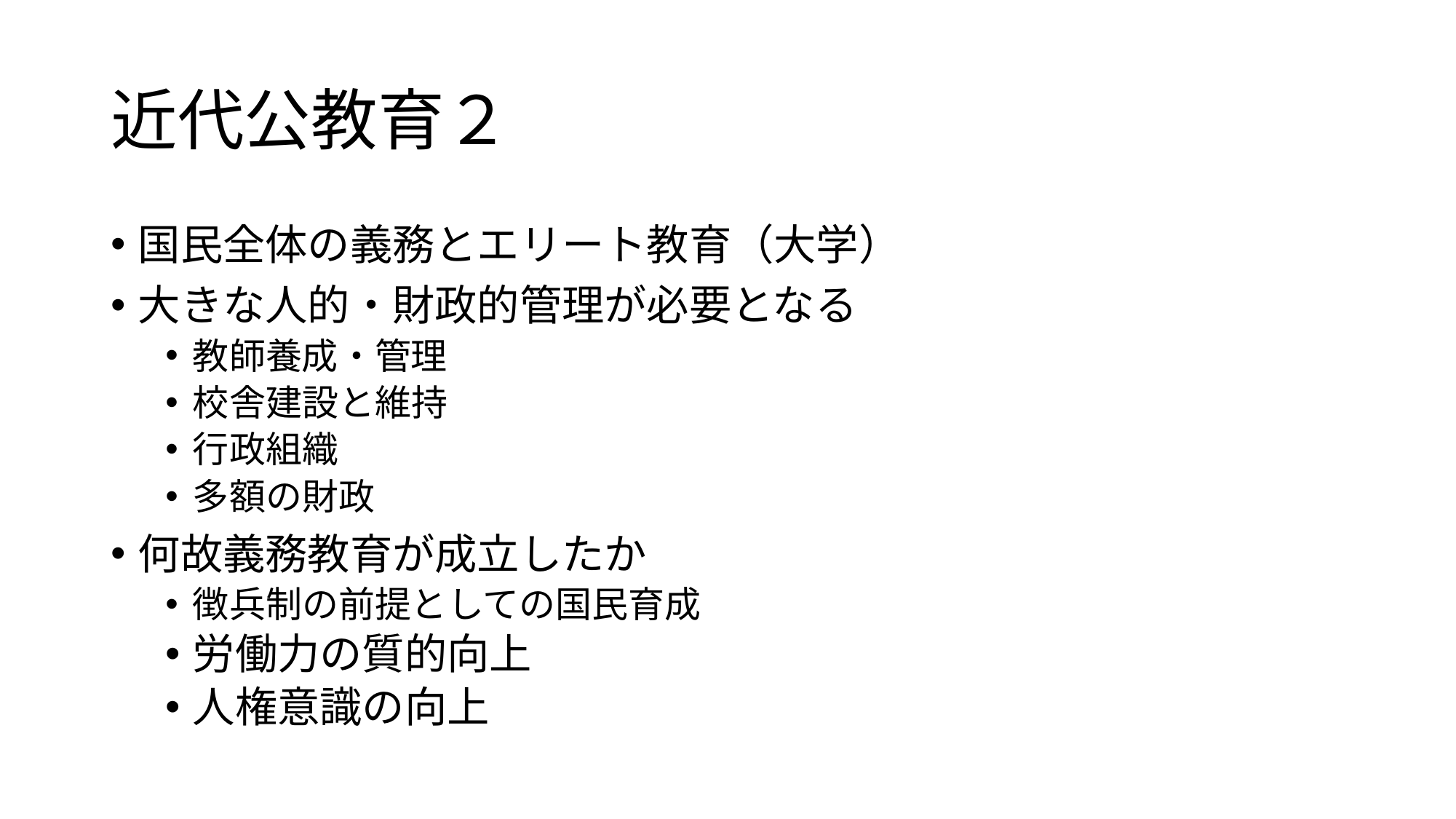

# 近代公教育２
国民全体の義務とエリート教育（大学）
大きな人的・財政的管理が必要となる
教師養成・管理
校舎建設と維持
行政組織
多額の財政
何故義務教育が成立したか
徴兵制の前提としての国民育成
労働力の質的向上
人権意識の向上